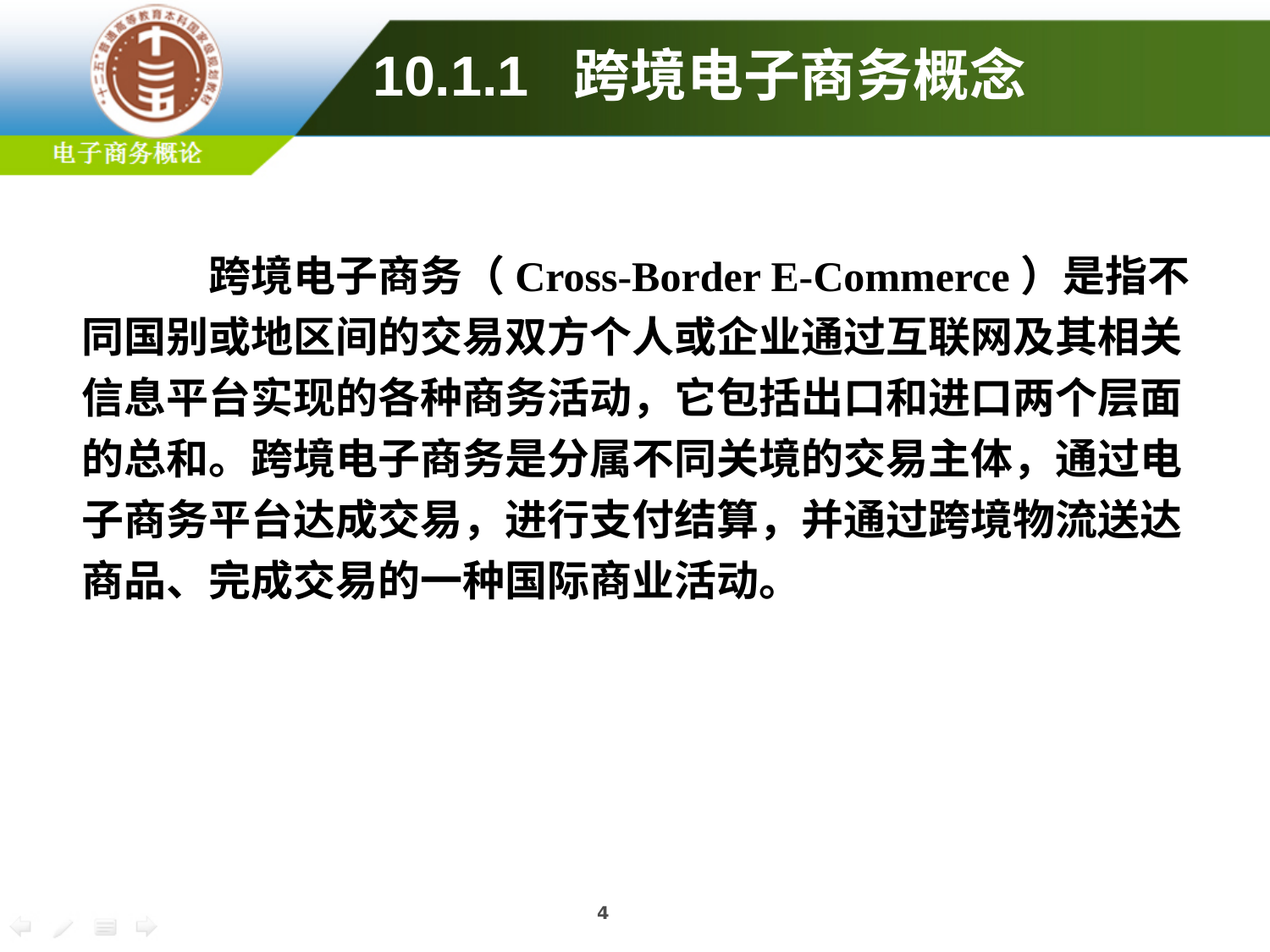

10.1.1  跨境电子商务概念
     	跨境电子商务（Cross-Border E-Commerce）是指不同国别或地区间的交易双方个人或企业通过互联网及其相关信息平台实现的各种商务活动，它包括出口和进口两个层面的总和。跨境电子商务是分属不同关境的交易主体，通过电子商务平台达成交易，进行支付结算，并通过跨境物流送达商品、完成交易的一种国际商业活动。

4